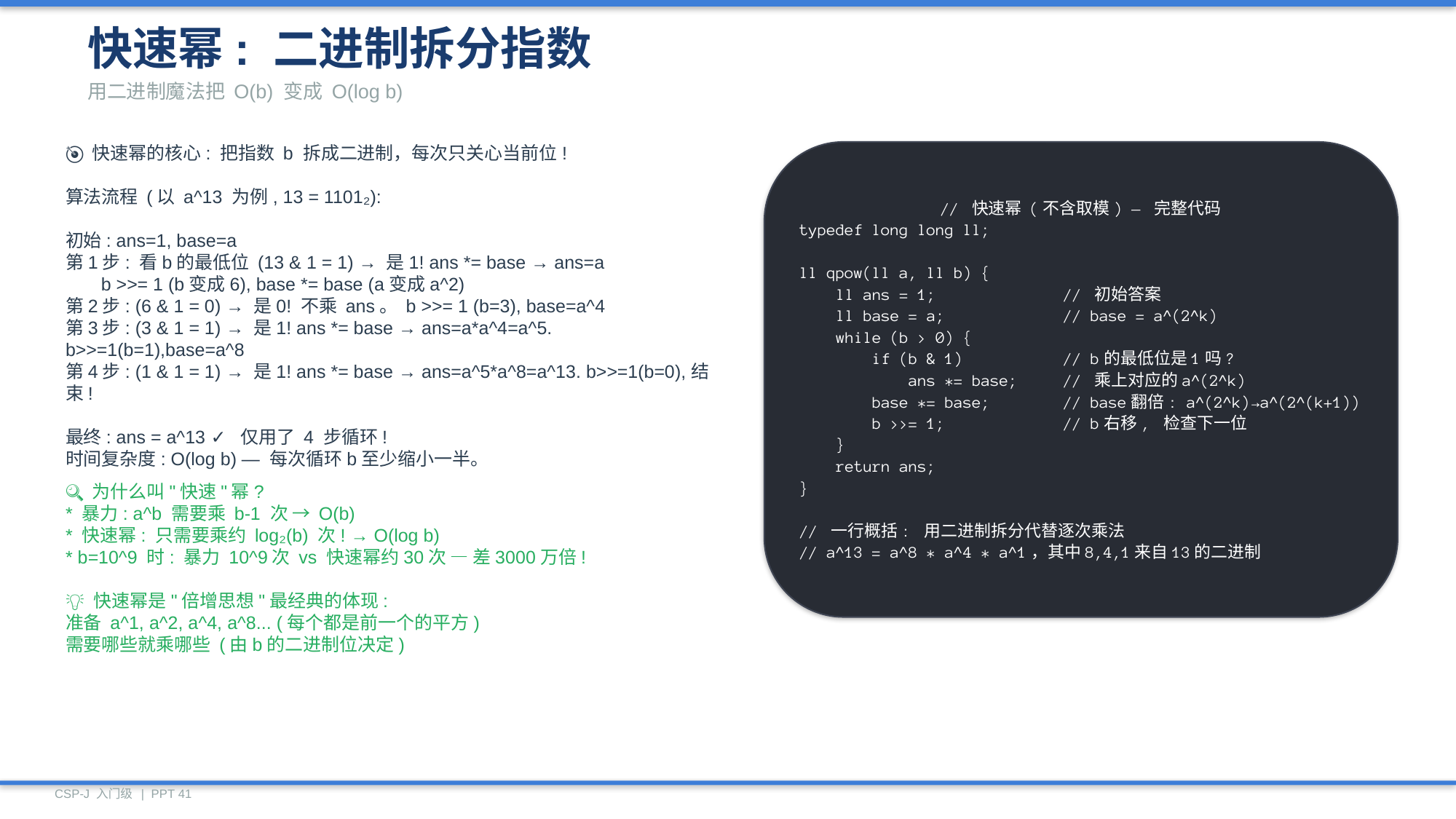

快速幂: 二进制拆分指数
用二进制魔法把 O(b) 变成 O(log b)
🎯 快速幂的核心: 把指数 b 拆成二进制，每次只关心当前位!
算法流程 (以 a^13 为例, 13 = 1101₂):
初始: ans=1, base=a
第1步: 看b的最低位 (13 & 1 = 1) → 是1! ans *= base → ans=a
       b >>= 1 (b变成6), base *= base (a变成a^2)
第2步: (6 & 1 = 0) → 是0! 不乘 ans。 b >>= 1 (b=3), base=a^4
第3步: (3 & 1 = 1) → 是1! ans *= base → ans=a*a^4=a^5. b>>=1(b=1),base=a^8
第4步: (1 & 1 = 1) → 是1! ans *= base → ans=a^5*a^8=a^13. b>>=1(b=0),结束!
最终: ans = a^13 ✓  仅用了 4 步循环!
时间复杂度: O(log b) — 每次循环b至少缩小一半。
// 快速幂 (不含取模) — 完整代码
typedef long long ll;

ll qpow(ll a, ll b) {
    ll ans = 1;              // 初始答案
    ll base = a;             // base = a^(2^k)
    while (b > 0) {
        if (b & 1)           // b的最低位是1吗?
            ans *= base;     // 乘上对应的a^(2^k)
        base *= base;        // base翻倍: a^(2^k)→a^(2^(k+1))
        b >>= 1;             // b右移, 检查下一位
    }
    return ans;
}

// 一行概括: 用二进制拆分代替逐次乘法
// a^13 = a^8 * a^4 * a^1，其中8,4,1来自13的二进制
🔍 为什么叫"快速"幂?
* 暴力: a^b 需要乘 b-1 次 → O(b)
* 快速幂: 只需要乘约 log₂(b) 次! → O(log b)
* b=10^9 时: 暴力 10^9次 vs 快速幂约30次 — 差3000万倍!
💡 快速幂是"倍增思想"最经典的体现:
准备 a^1, a^2, a^4, a^8... (每个都是前一个的平方)
需要哪些就乘哪些 (由b的二进制位决定)

CSP-J 入门级  |  PPT 41